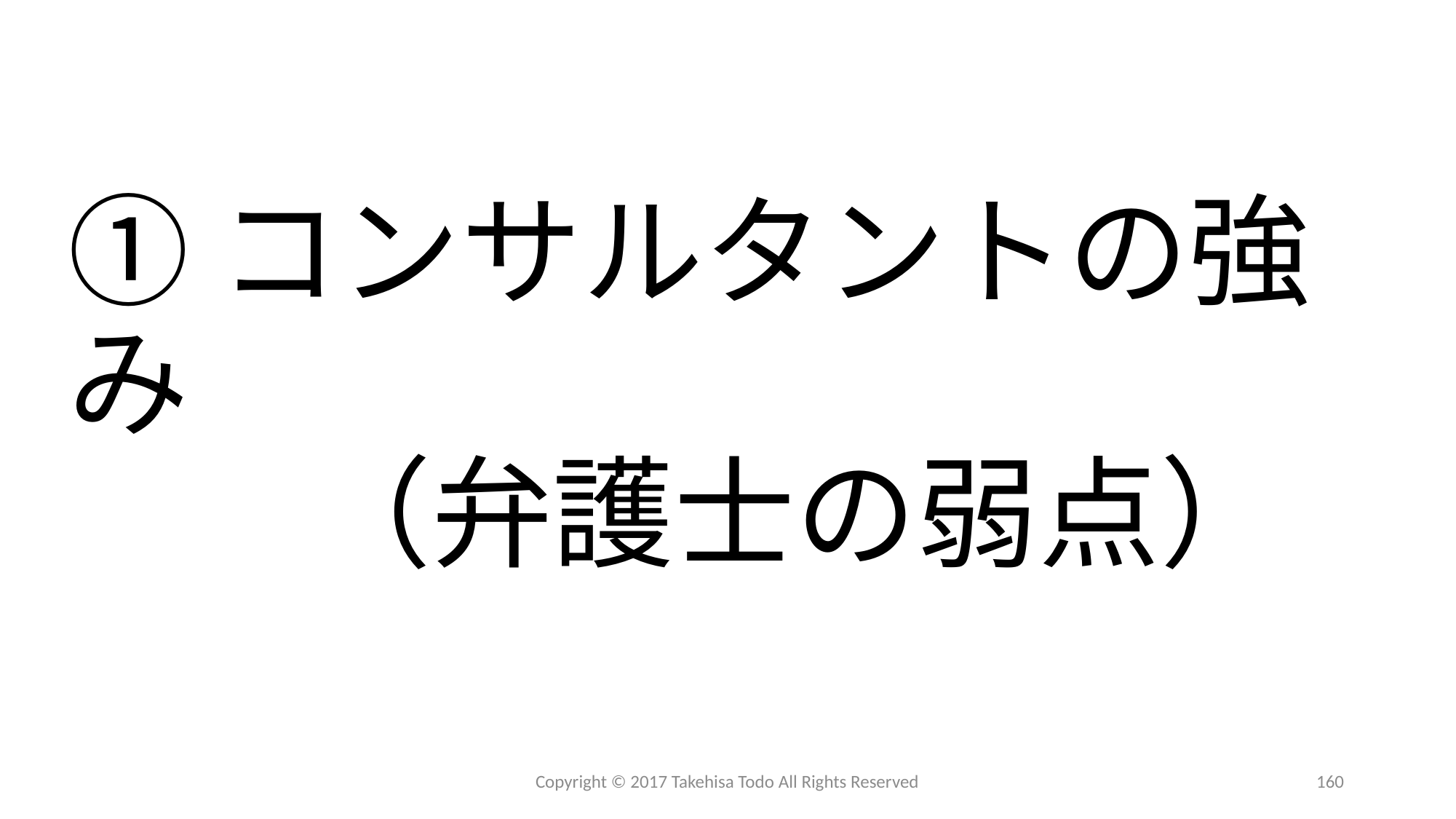

# ①コンサルタントの強み 　　（弁護士の弱点）
Copyright © 2017 Takehisa Todo All Rights Reserved
160